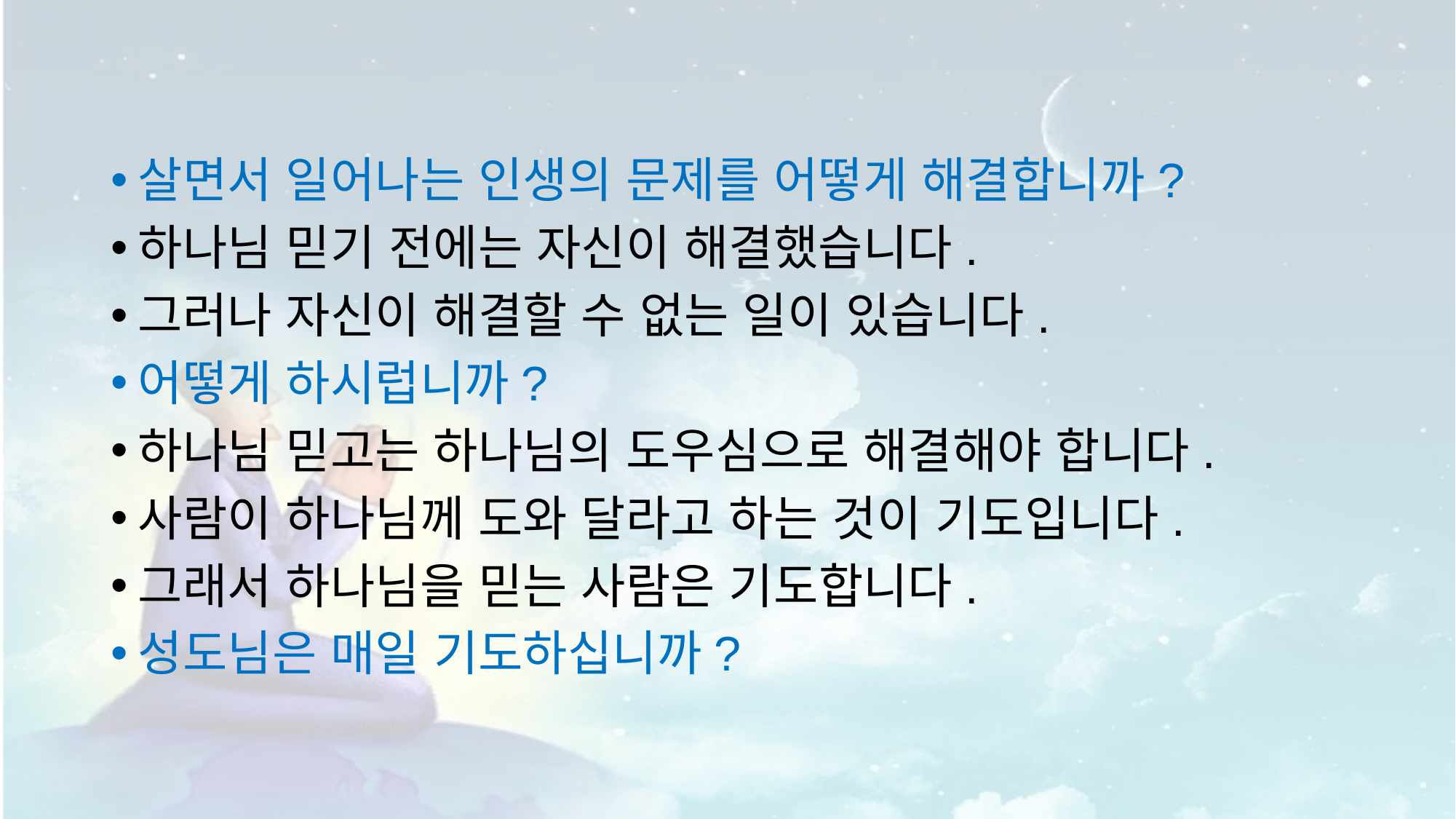

#
살면서 일어나는 인생의 문제를 어떻게 해결합니까?
하나님 믿기 전에는 자신이 해결했습니다.
그러나 자신이 해결할 수 없는 일이 있습니다.
어떻게 하시럽니까?
하나님 믿고는 하나님의 도우심으로 해결해야 합니다.
사람이 하나님께 도와 달라고 하는 것이 기도입니다.
그래서 하나님을 믿는 사람은 기도합니다.
성도님은 매일 기도하십니까?